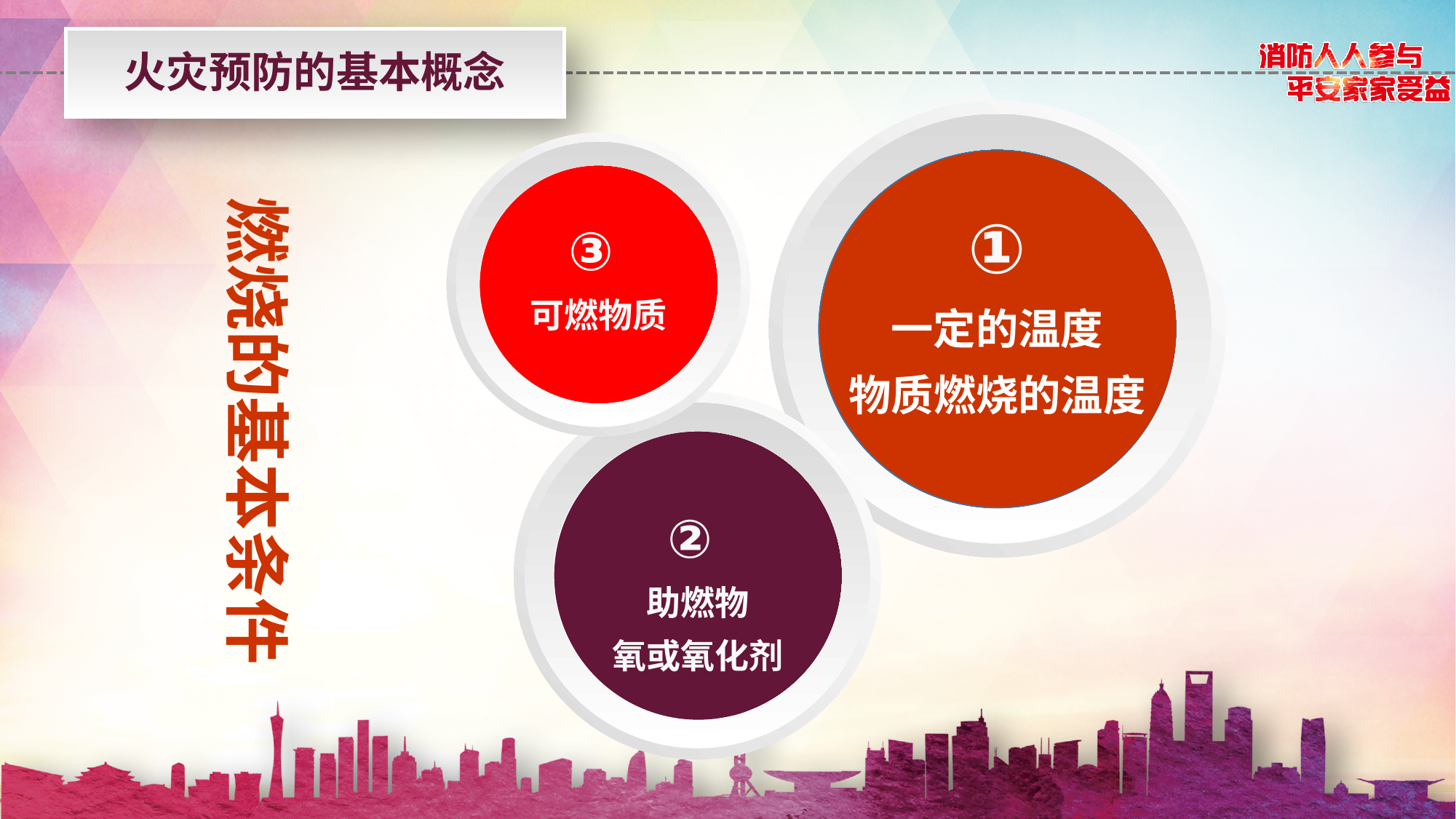

火灾预防的基本概念

①
一定的温度
物质燃烧的温度

③
可燃物质
燃烧的基本条件

②
助燃物
氧或氧化剂